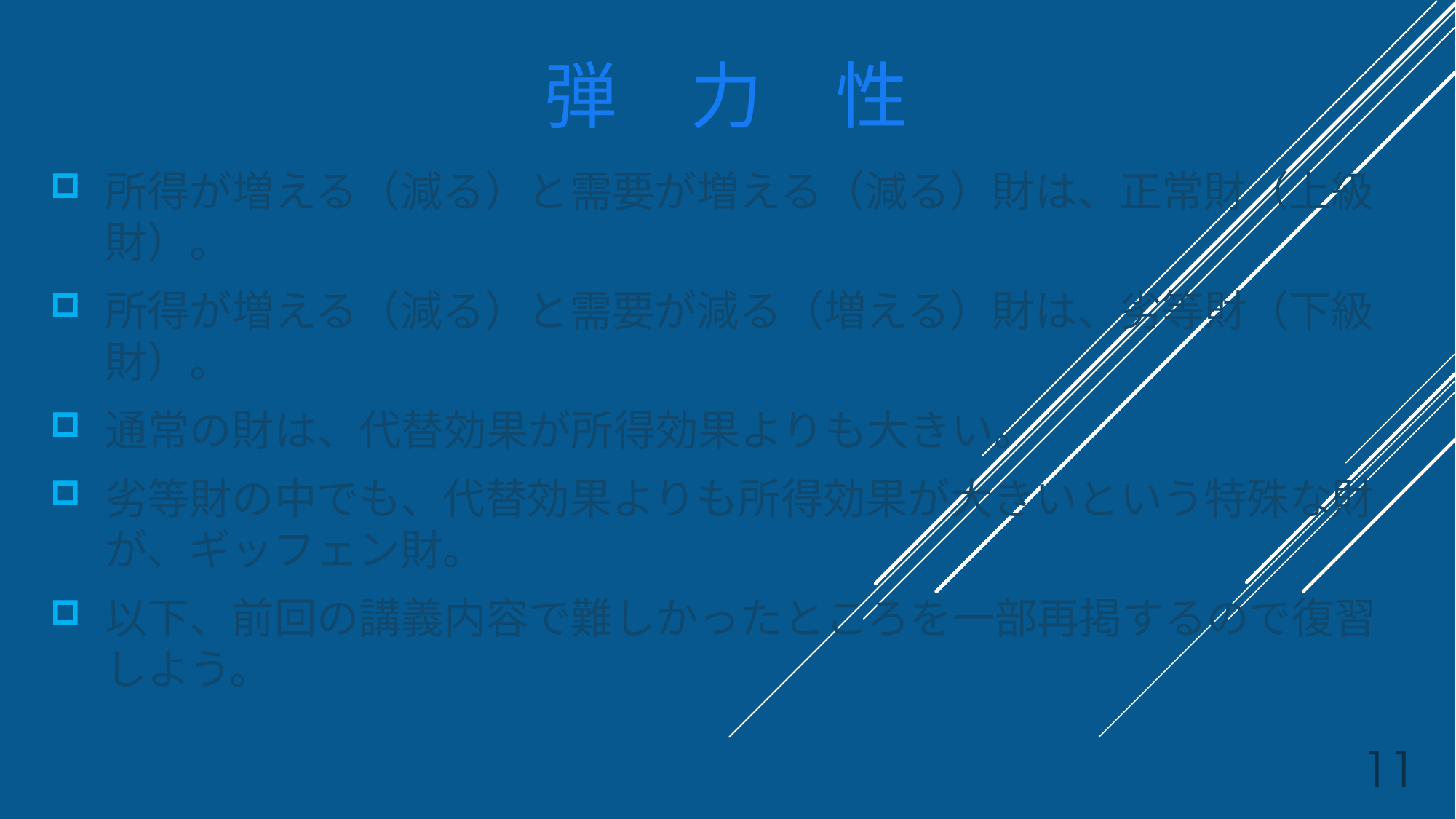

# 弾　力　性
所得が増える（減る）と需要が増える（減る）財は、正常財（上級財）。
所得が増える（減る）と需要が減る（増える）財は、劣等財（下級財）。
通常の財は、代替効果が所得効果よりも大きい。
劣等財の中でも、代替効果よりも所得効果が大きいという特殊な財が、ギッフェン財。
以下、前回の講義内容で難しかったところを一部再掲するので復習しよう。

11